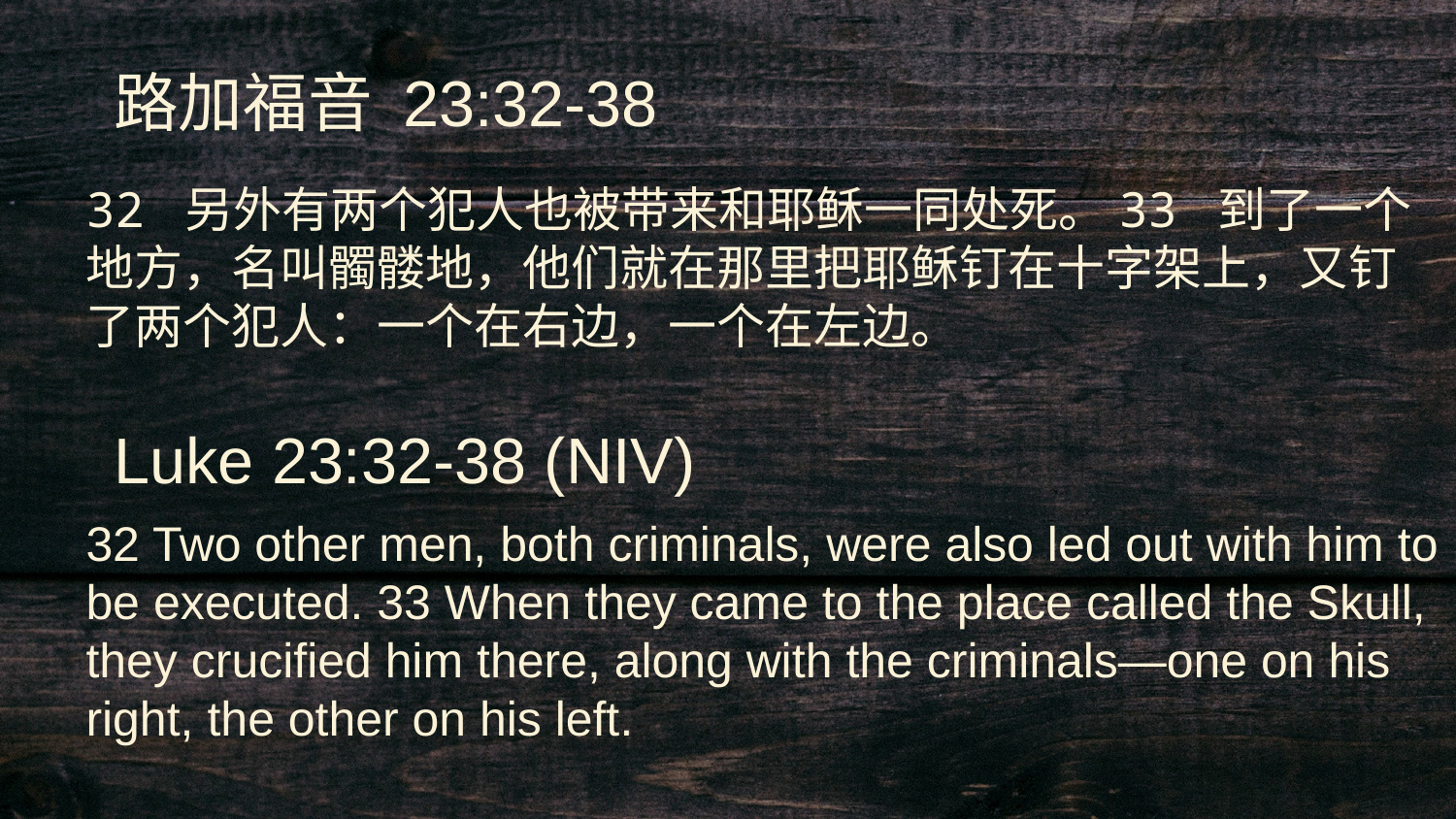

路加福音 23:32-38
32 另外有两个犯人也被带来和耶稣一同处死。33 到了一个地方，名叫髑髅地，他们就在那里把耶稣钉在十字架上，又钉了两个犯人：一个在右边，一个在左边。
Luke 23:32-38 (NIV)
32 Two other men, both criminals, were also led out with him to be executed. 33 When they came to the place called the Skull, they crucified him there, along with the criminals—one on his right, the other on his left.